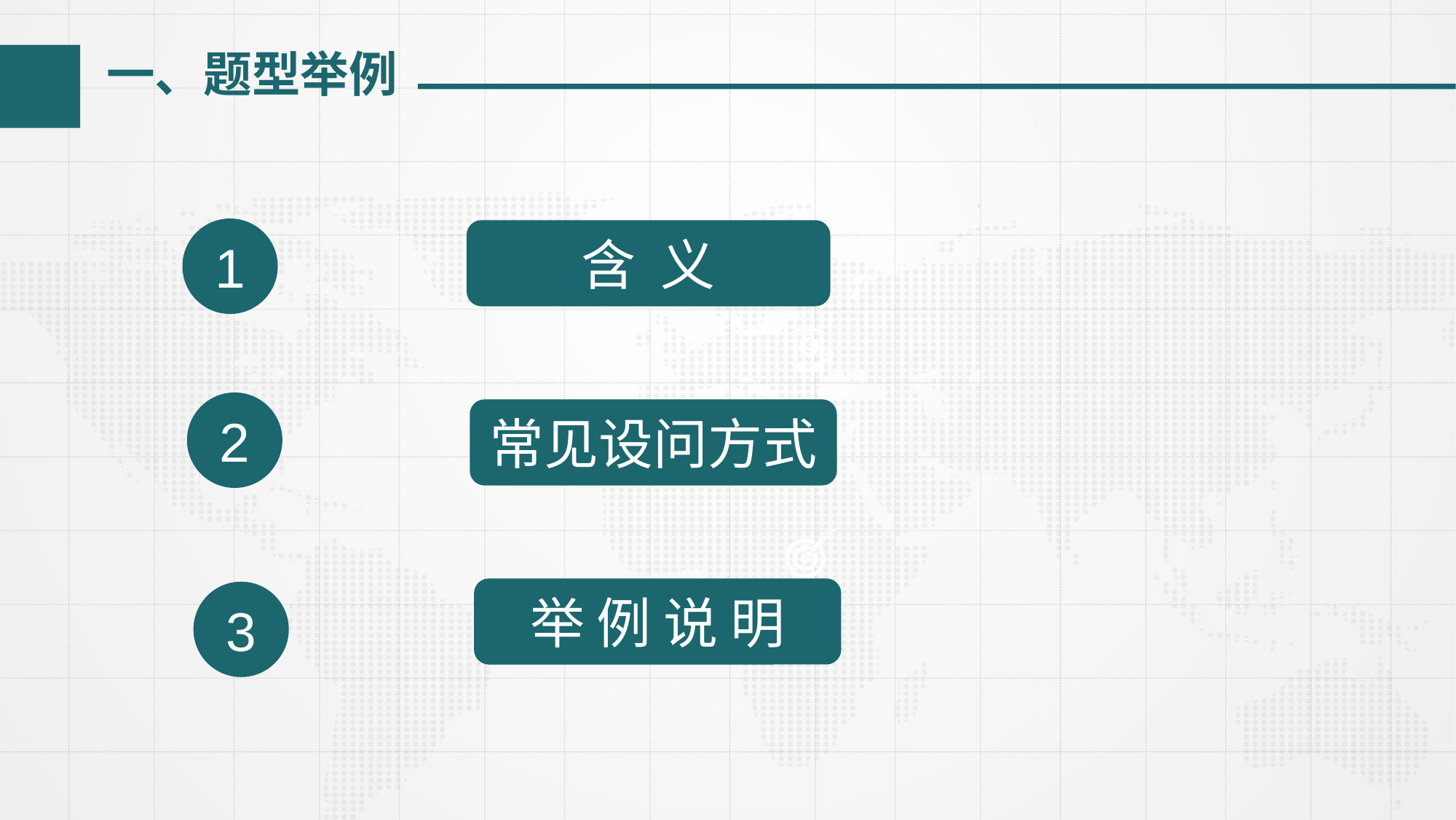

一、题型举例

1
含  义

2
常见设问方式

举 例 说 明
3